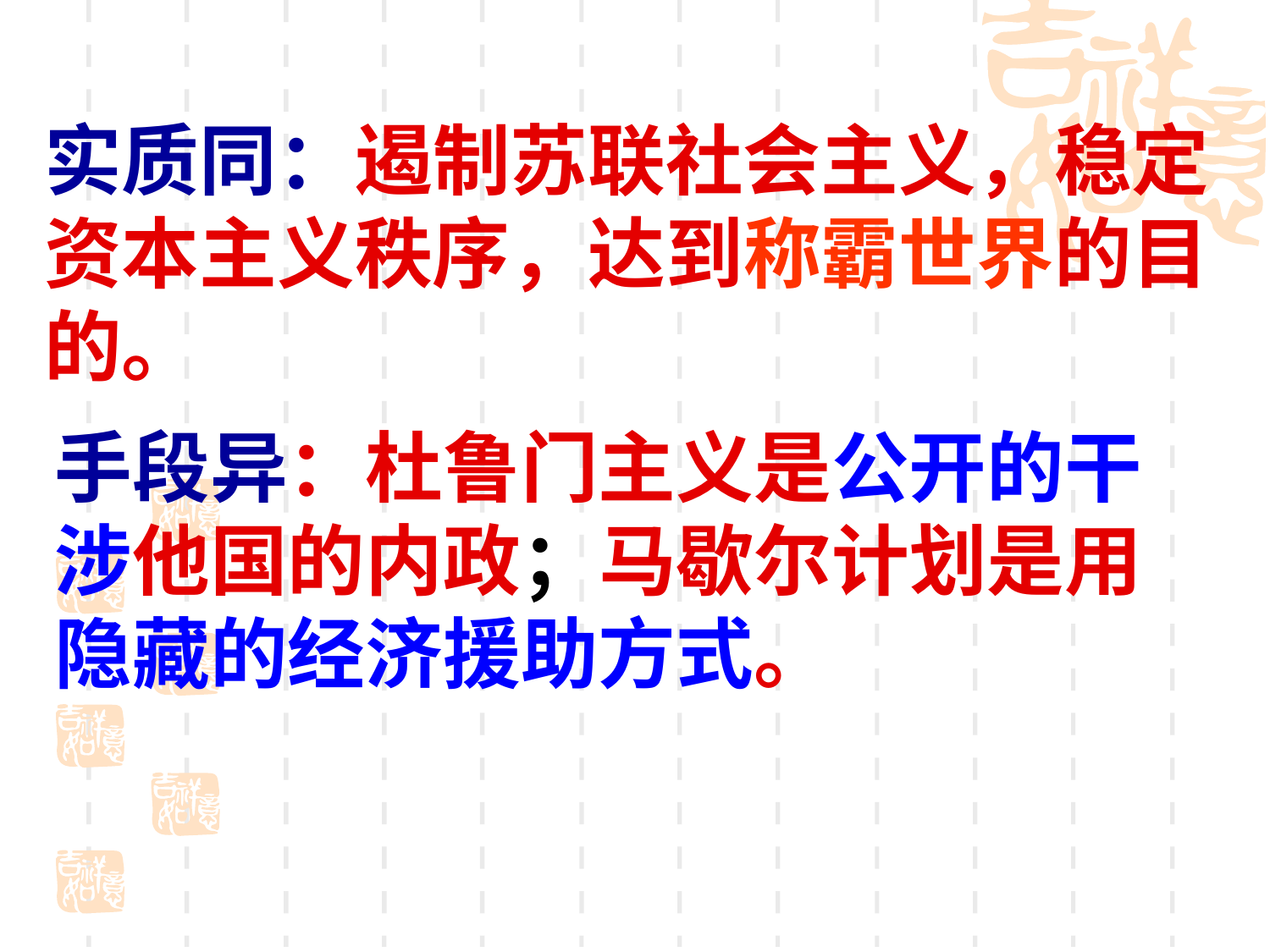

实质同：遏制苏联社会主义，稳定资本主义秩序，达到称霸世界的目的。
手段异：杜鲁门主义是公开的干涉他国的内政；马歇尔计划是用隐藏的经济援助方式。